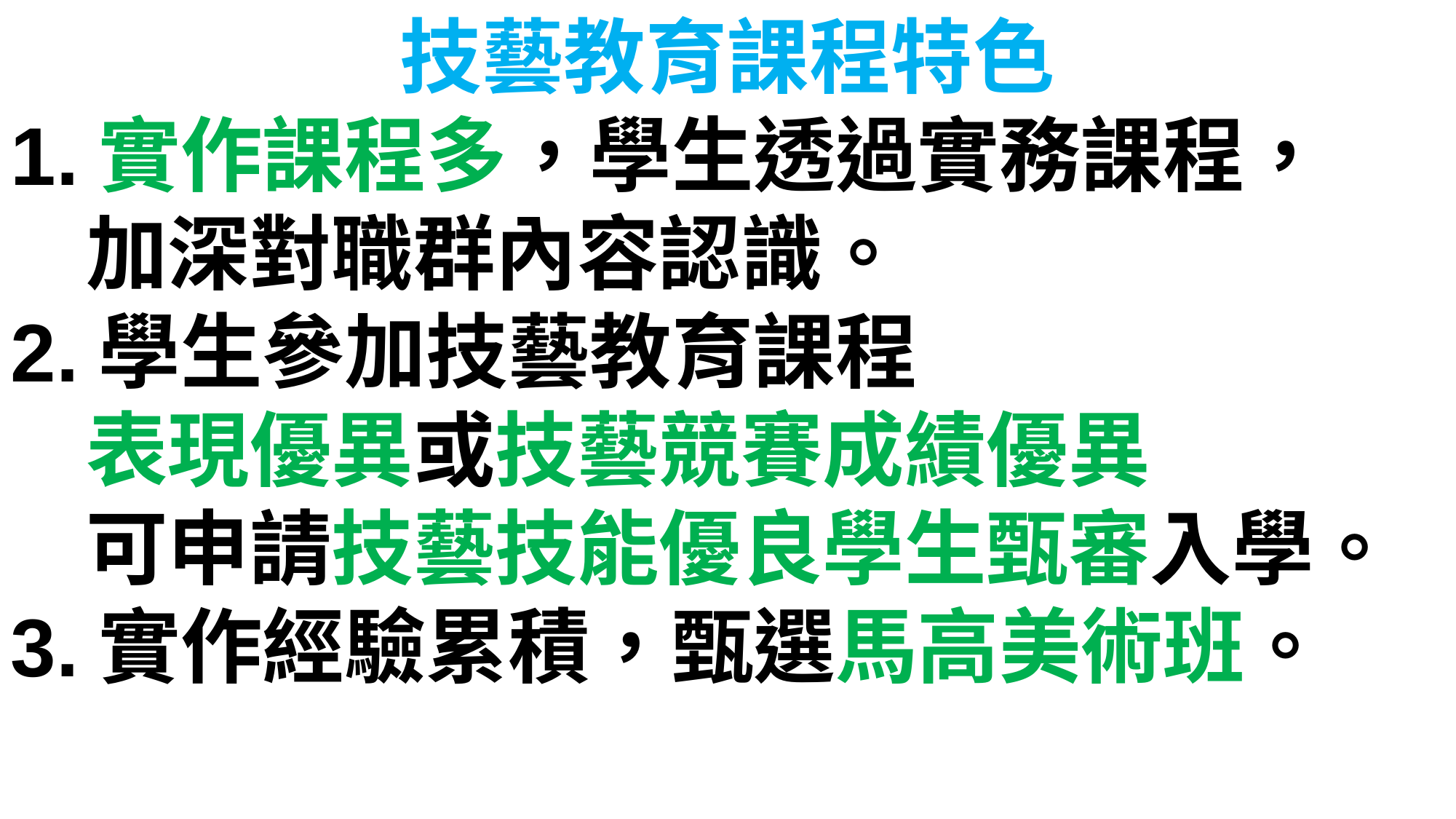

技藝教育課程特色
1.實作課程多，學生透過實務課程，
   加深對職群內容認識。
2.學生參加技藝教育課程
   表現優異或技藝競賽成績優異
   可申請技藝技能優良學生甄審入學。
3.實作經驗累積，甄選馬高美術班。